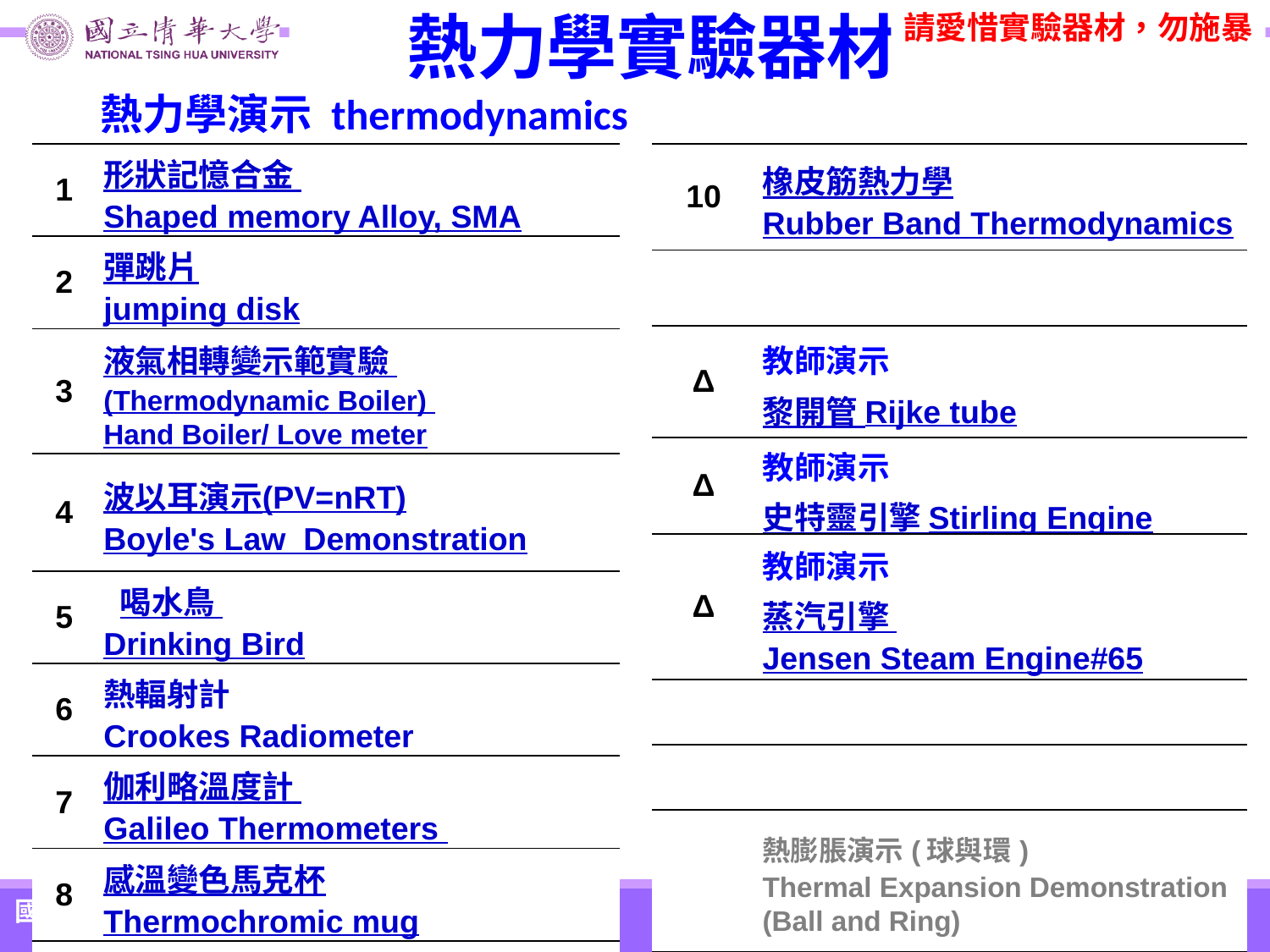

# 熱力學實驗器材
請愛惜實驗器材，勿施暴
熱力學演示 thermodynamics
| 1 | 形狀記憶合金 Shaped memory Alloy, SMA |
| --- | --- |
| 2 | 彈跳片 jumping disk |
| 3 | 液氣相轉變示範實驗 (Thermodynamic Boiler) Hand Boiler/ Love meter |
| 4 | 波以耳演示(PV=nRT) Boyle's Law Demonstration |
| 5 | 喝水鳥 Drinking Bird |
| 6 | 熱輻射計 Crookes Radiometer |
| 7 | 伽利略溫度計 Galileo Thermometers |
| 8 | 感溫變色馬克杯 Thermochromic mug |
| 9 | 4衝程引擎模型 Engine: four-stroke cycle |
| 10 | 橡皮筋熱力學 Rubber Band Thermodynamics |
| --- | --- |
|  |  |
| Δ | 教師演示 黎開管 Rijke tube |
| Δ | 教師演示 史特靈引擎 Stirling Engine |
| Δ | 教師演示 蒸汽引擎 Jensen Steam Engine#65 |
|  |  |
|  |  |
|  | 熱膨脹演示(球與環) Thermal Expansion Demonstration (Ball and Ring) |